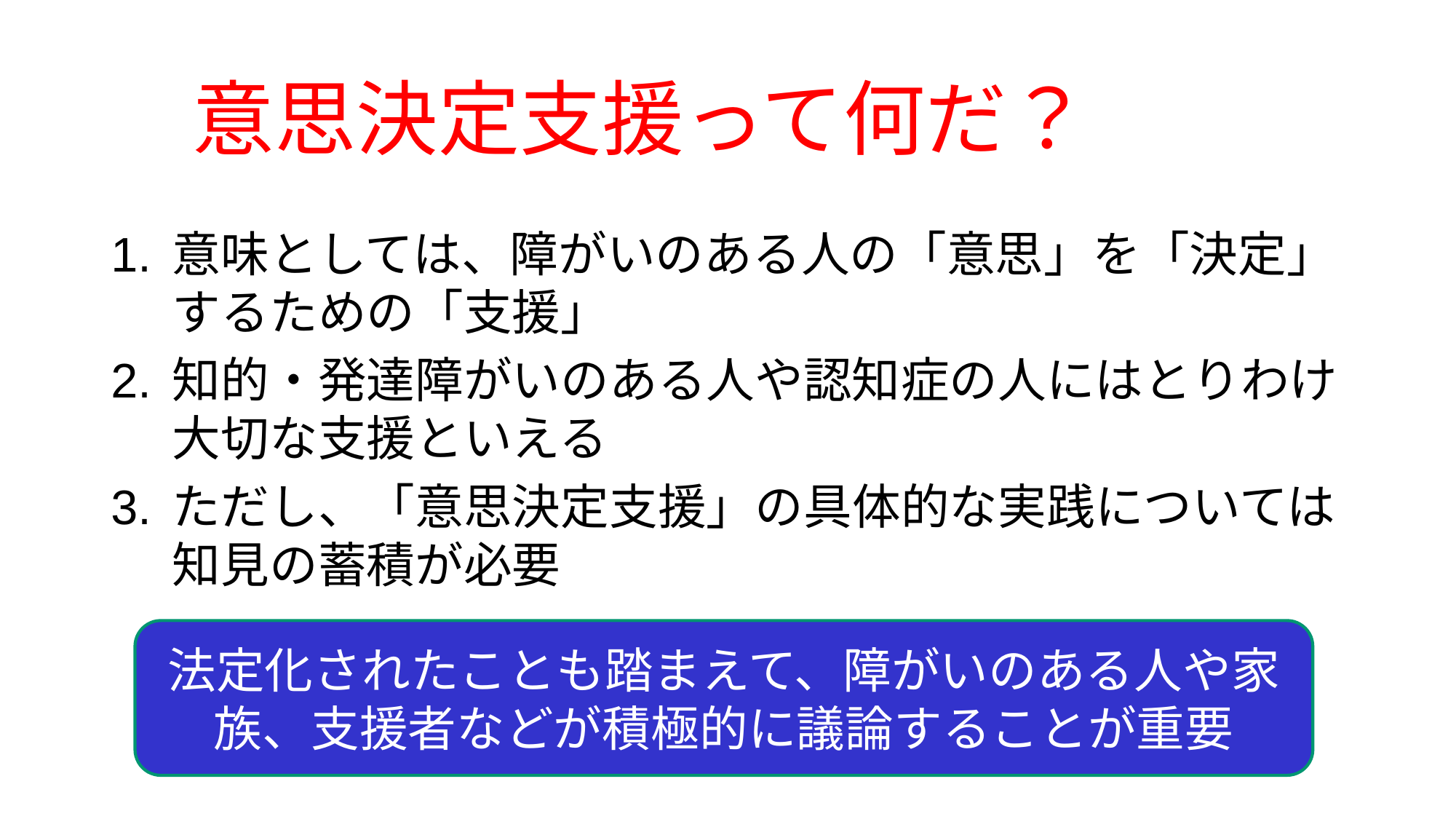

# 意思決定支援って何だ？
意味としては、障がいのある人の「意思」を「決定」するための「支援」
知的・発達障がいのある人や認知症の人にはとりわけ大切な支援といえる
ただし、「意思決定支援」の具体的な実践については知見の蓄積が必要

法定化されたことも踏まえて、障がいのある人や家族、支援者などが積極的に議論することが重要